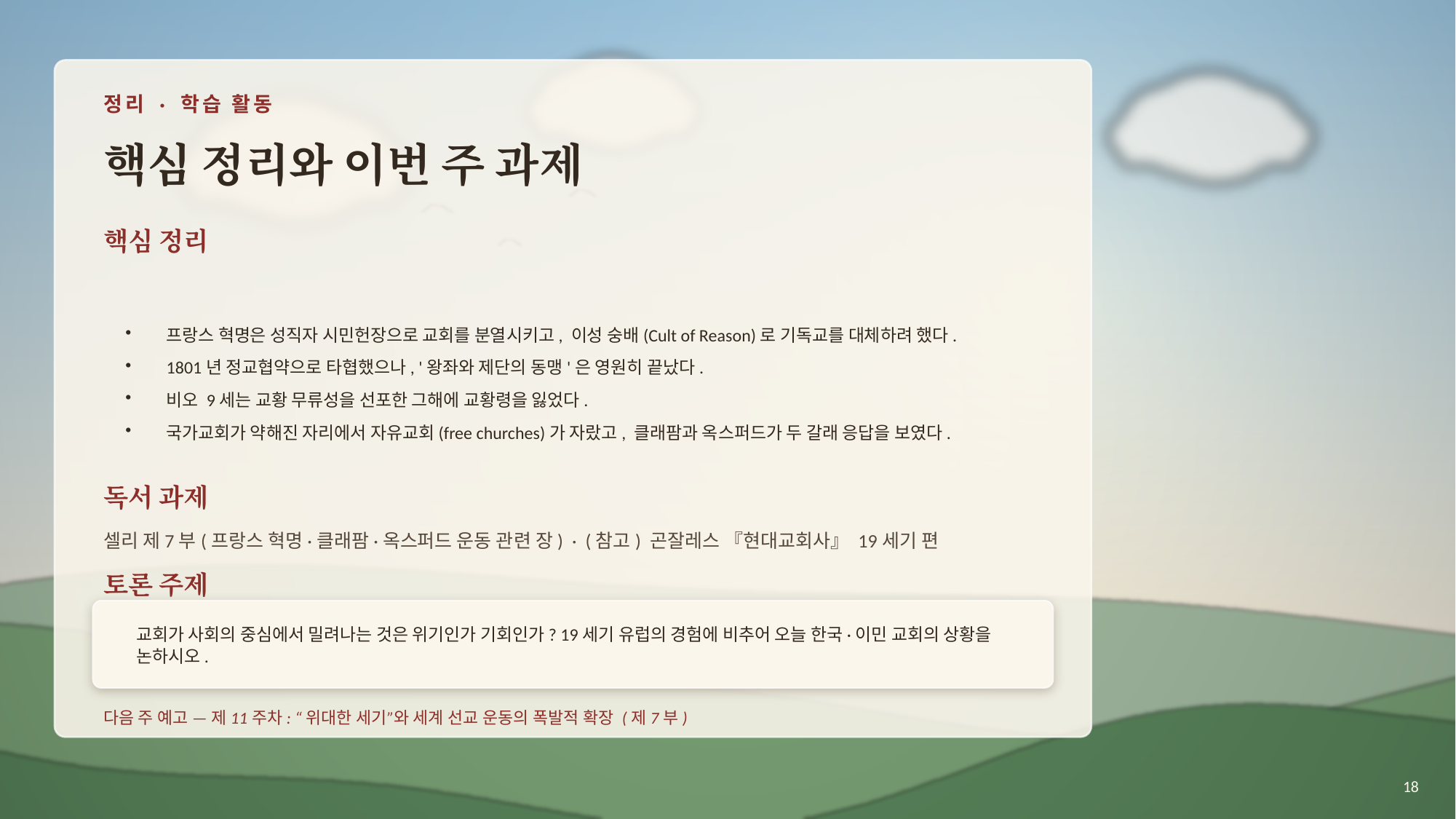

정리 · 학습 활동
핵심 정리와 이번 주 과제
핵심 정리
프랑스 혁명은 성직자 시민헌장으로 교회를 분열시키고, 이성 숭배(Cult of Reason)로 기독교를 대체하려 했다.
1801년 정교협약으로 타협했으나, '왕좌와 제단의 동맹'은 영원히 끝났다.
비오 9세는 교황 무류성을 선포한 그해에 교황령을 잃었다.
국가교회가 약해진 자리에서 자유교회(free churches)가 자랐고, 클래팜과 옥스퍼드가 두 갈래 응답을 보였다.
독서 과제
셀리 제7부(프랑스 혁명·클래팜·옥스퍼드 운동 관련 장)  ·  (참고) 곤잘레스 『현대교회사』 19세기 편
토론 주제

교회가 사회의 중심에서 밀려나는 것은 위기인가 기회인가? 19세기 유럽의 경험에 비추어 오늘 한국·이민 교회의 상황을 논하시오.
다음 주 예고 — 제11주차: “위대한 세기”와 세계 선교 운동의 폭발적 확장 (제7부)
18